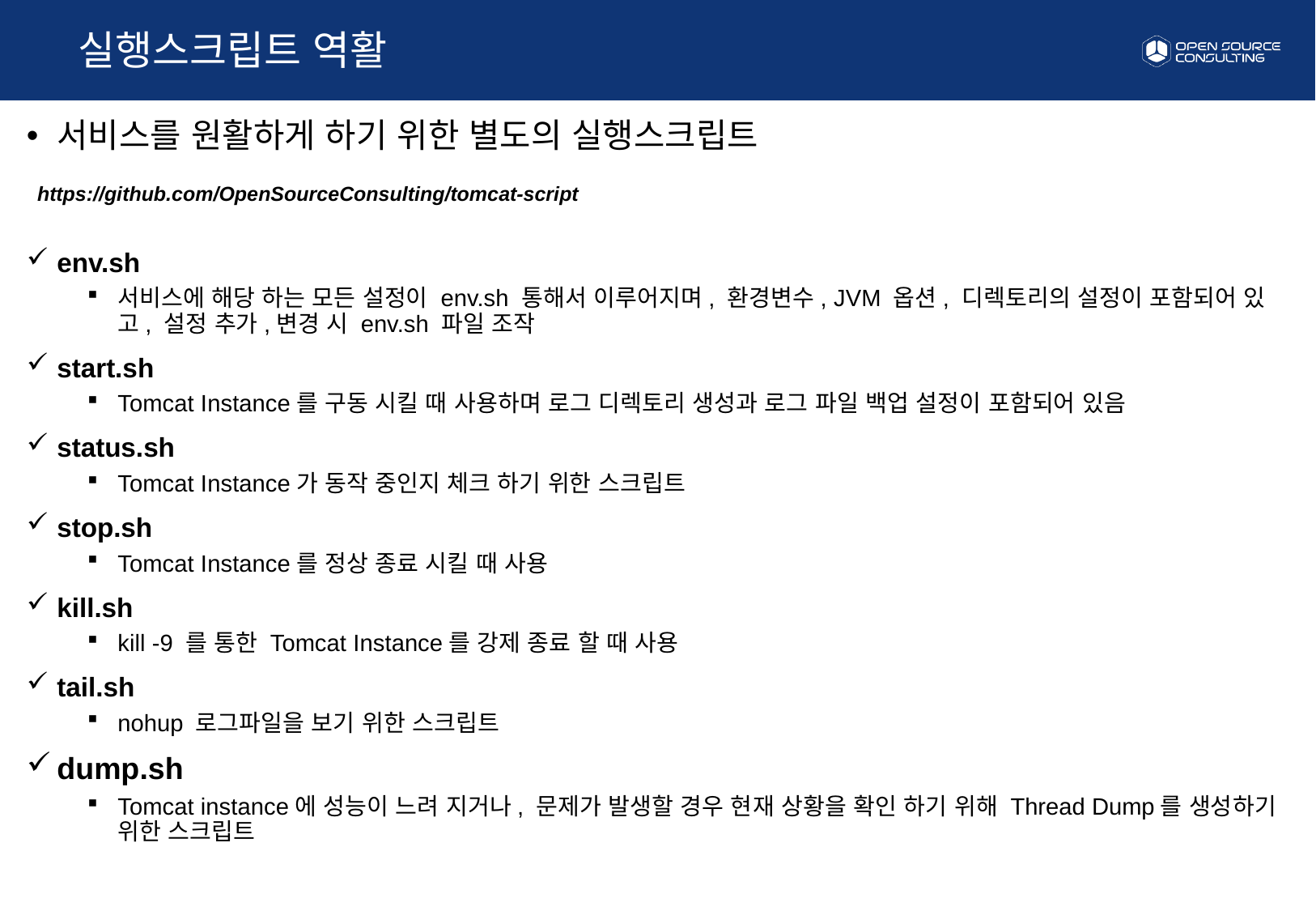

실행스크립트 역활
서비스를 원활하게 하기 위한 별도의 실행스크립트
env.sh
서비스에 해당 하는 모든 설정이 env.sh 통해서 이루어지며, 환경변수, JVM 옵션, 디렉토리의 설정이 포함되어 있고, 설정 추가,변경 시 env.sh 파일 조작
start.sh
Tomcat Instance를 구동 시킬 때 사용하며 로그 디렉토리 생성과 로그 파일 백업 설정이 포함되어 있음
status.sh
Tomcat Instance가 동작 중인지 체크 하기 위한 스크립트
stop.sh
Tomcat Instance를 정상 종료 시킬 때 사용
kill.sh
kill -9 를 통한 Tomcat Instance를 강제 종료 할 때 사용
tail.sh
nohup 로그파일을 보기 위한 스크립트
dump.sh
Tomcat instance에 성능이 느려 지거나, 문제가 발생할 경우 현재 상황을 확인 하기 위해 Thread Dump를 생성하기 위한 스크립트
https://github.com/OpenSourceConsulting/tomcat-script